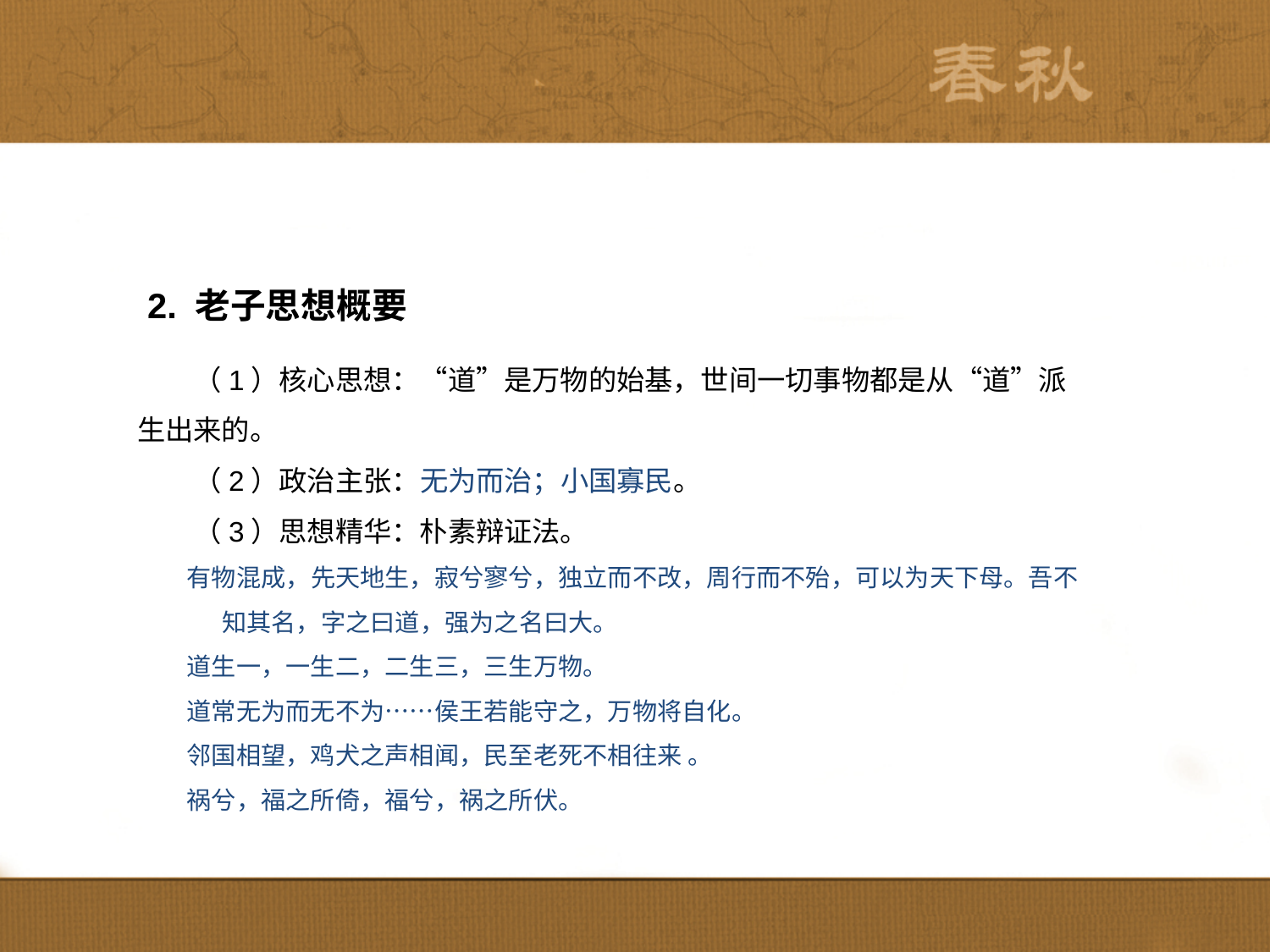

2. 老子思想概要
　　（1）核心思想：“道”是万物的始基，世间一切事物都是从“道”派生出来的。
　　（2）政治主张：无为而治；小国寡民。
　　（3）思想精华：朴素辩证法。
　　有物混成，先天地生，寂兮寥兮，独立而不改，周行而不殆，可以为天下母。吾不知其名，字之曰道，强为之名曰大。
　　道生一，一生二，二生三，三生万物。
　　道常无为而无不为……侯王若能守之，万物将自化。
　　邻国相望，鸡犬之声相闻，民至老死不相往来 。
　　祸兮，福之所倚，福兮，祸之所伏。